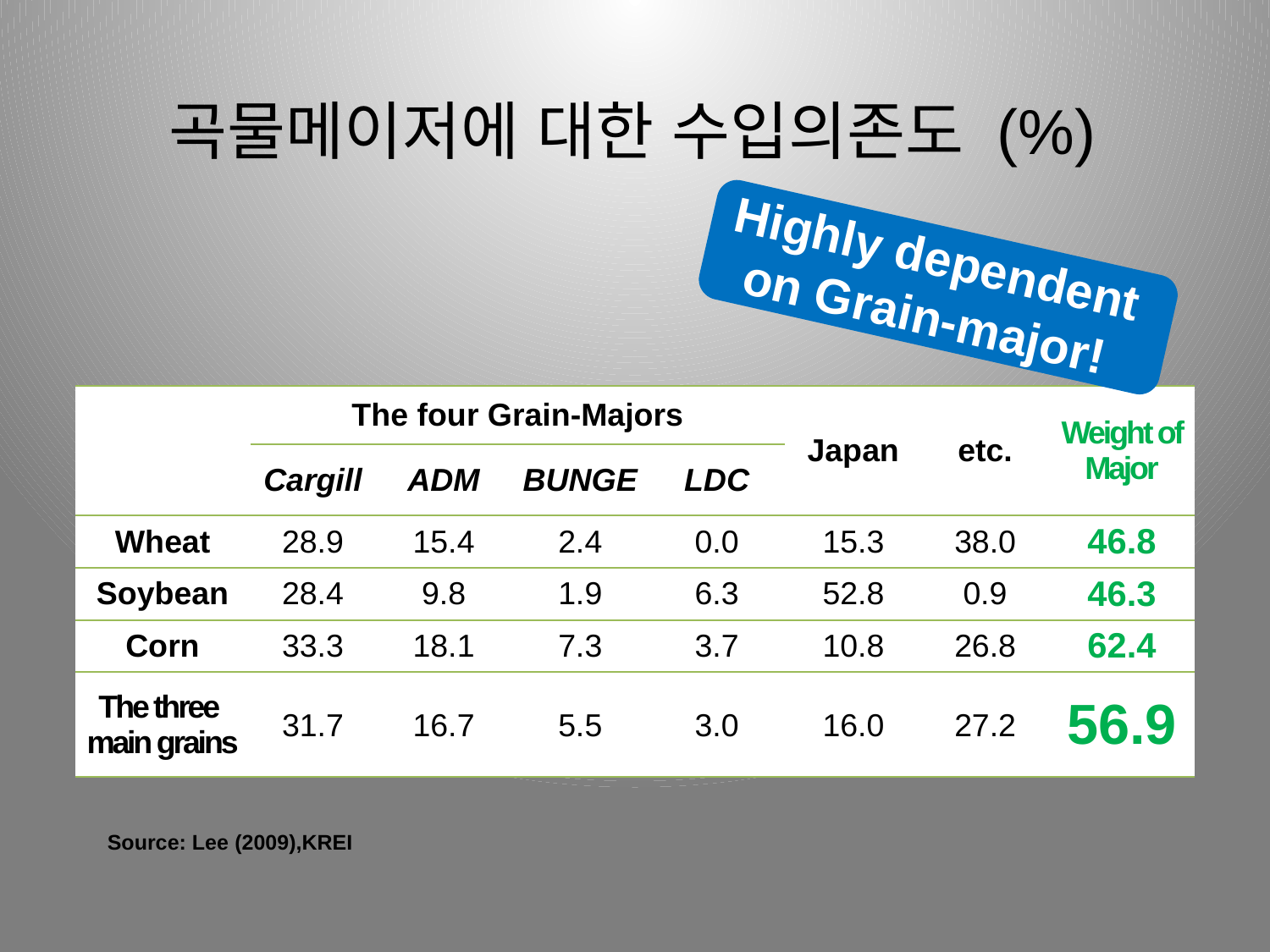

곡물메이저에 대한 수입의존도 (%)
Highly dependent
on Grain-major!
|  | The four Grain-Majors |  |  |  | Japan | etc. | Weight of Major |
| --- | --- | --- | --- | --- | --- | --- | --- |
|  | Cargill | ADM | BUNGE | LDC |  |  |  |
| Wheat | 28.9 | 15.4 | 2.4 | 0.0 | 15.3 | 38.0 | 46.8 |
| Soybean | 28.4 | 9.8 | 1.9 | 6.3 | 52.8 | 0.9 | 46.3 |
| Corn | 33.3 | 18.1 | 7.3 | 3.7 | 10.8 | 26.8 | 62.4 |
| The three main grains | 31.7 | 16.7 | 5.5 | 3.0 | 16.0 | 27.2 | 56.9 |
Source: Lee (2009),KREI